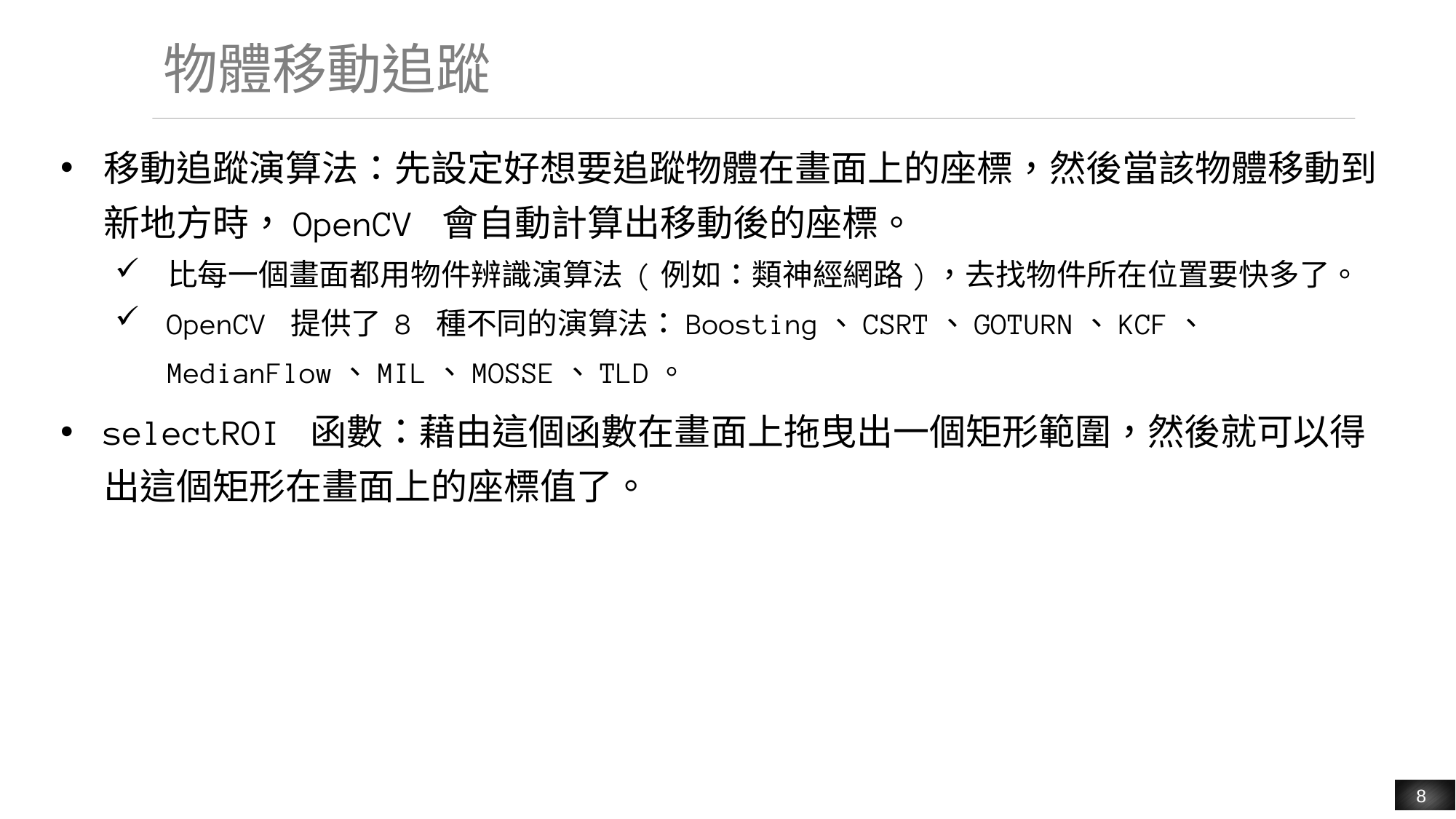

# 物體移動追蹤
移動追蹤演算法：先設定好想要追蹤物體在畫面上的座標，然後當該物體移動到新地方時，OpenCV 會自動計算出移動後的座標。
比每一個畫面都用物件辨識演算法 (例如：類神經網路)，去找物件所在位置要快多了。
OpenCV 提供了 8 種不同的演算法：Boosting、CSRT、GOTURN、KCF、 MedianFlow、MIL、MOSSE、TLD。
selectROI 函數：藉由這個函數在畫面上拖曳出一個矩形範圍，然後就可以得出這個矩形在畫面上的座標值了。